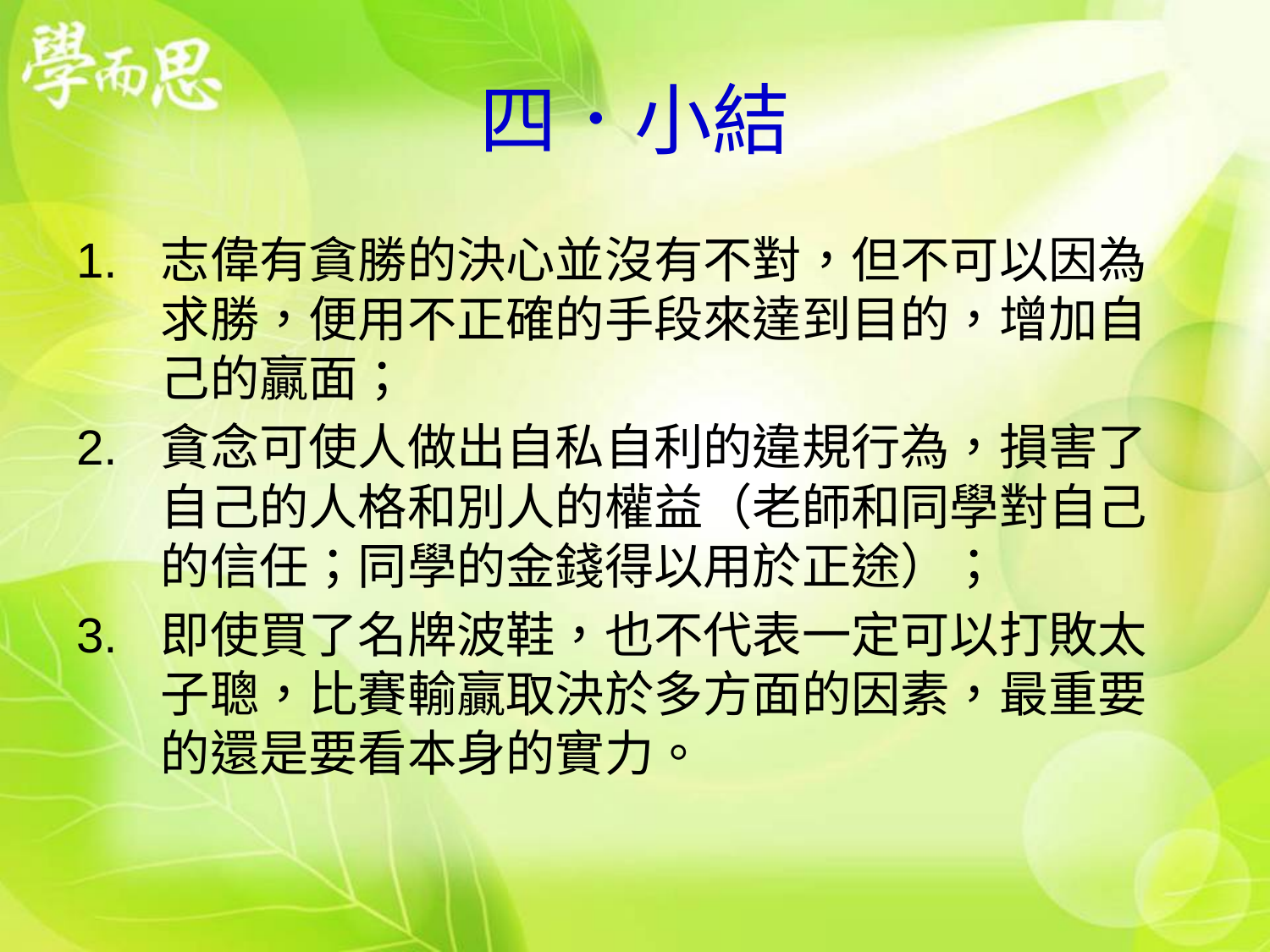

# 四．小結
志偉有貪勝的決心並沒有不對，但不可以因為求勝，便用不正確的手段來達到目的，增加自己的贏面；
貪念可使人做出自私自利的違規行為，損害了自己的人格和別人的權益（老師和同學對自己的信任；同學的金錢得以用於正途）；
即使買了名牌波鞋，也不代表一定可以打敗太子聰，比賽輸贏取決於多方面的因素，最重要的還是要看本身的實力。